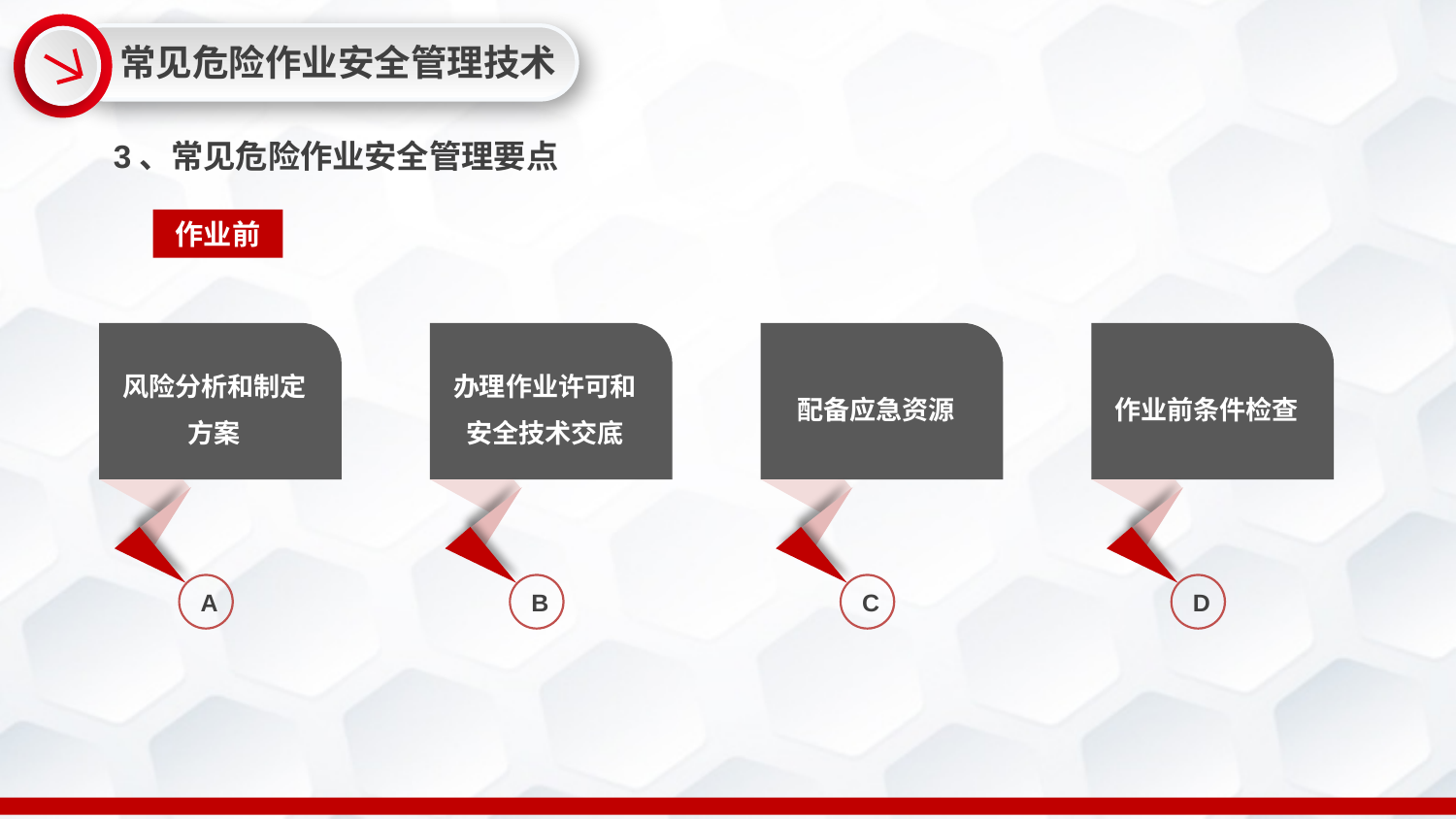

常见危险作业安全管理技术
3、常见危险作业安全管理要点
作业前
风险分析和制定方案
办理作业许可和安全技术交底
配备应急资源
作业前条件检查

A
B
C
D